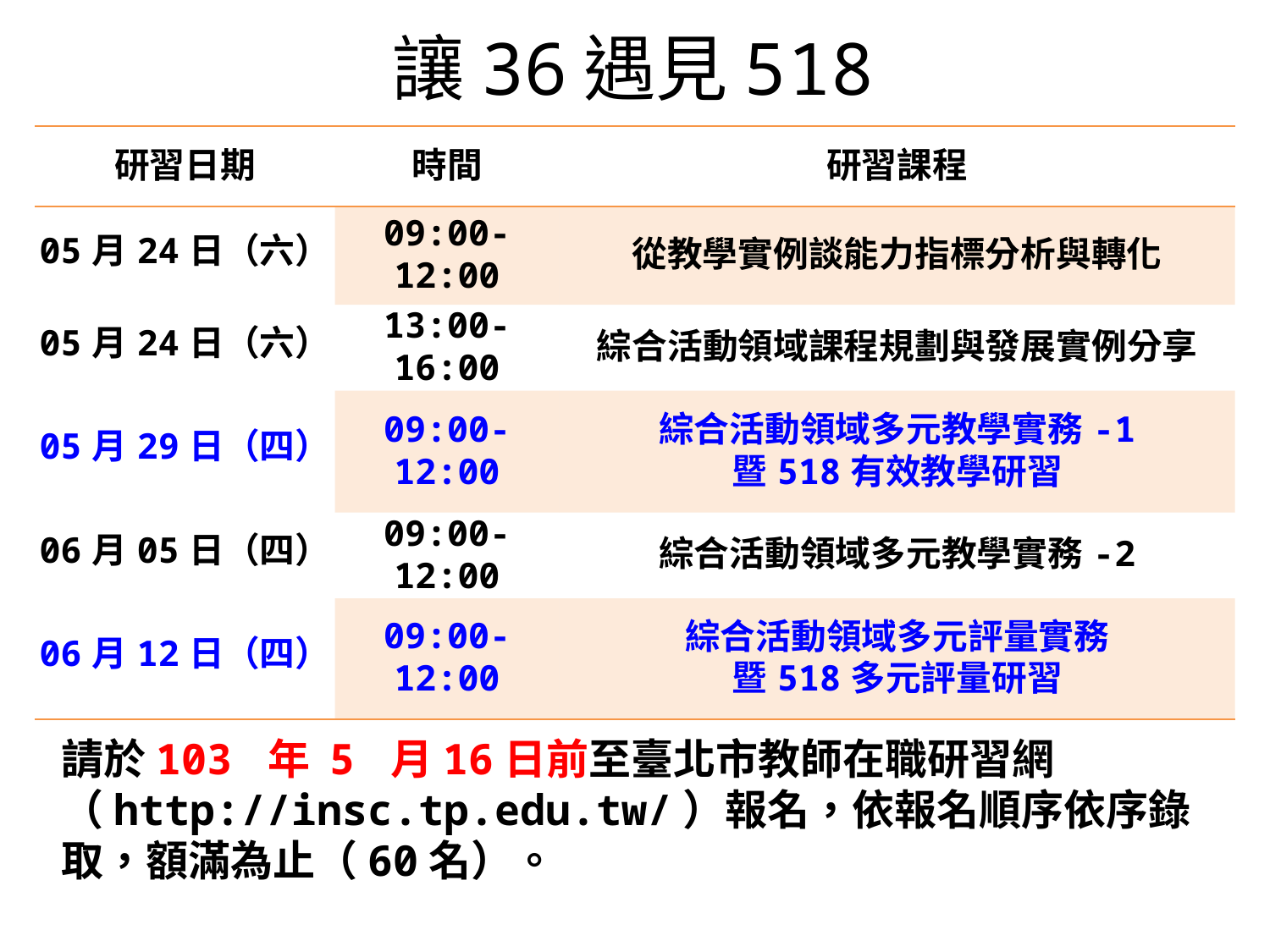

# 讓36遇見518
| 研習日期 | 時間 | 研習課程 |
| --- | --- | --- |
| 05月24日（六） | 09:00-12:00 | 從教學實例談能力指標分析與轉化 |
| 05月24日（六） | 13:00-16:00 | 綜合活動領域課程規劃與發展實例分享 |
| 05月29日（四） | 09:00-12:00 | 綜合活動領域多元教學實務-1 暨518有效教學研習 |
| 06月05日（四） | 09:00-12:00 | 綜合活動領域多元教學實務-2 |
| 06月12日（四） | 09:00-12:00 | 綜合活動領域多元評量實務 暨518多元評量研習 |
請於103 年 5 月16日前至臺北市教師在職研習網（http://insc.tp.edu.tw/）報名，依報名順序依序錄取，額滿為止（60名）。